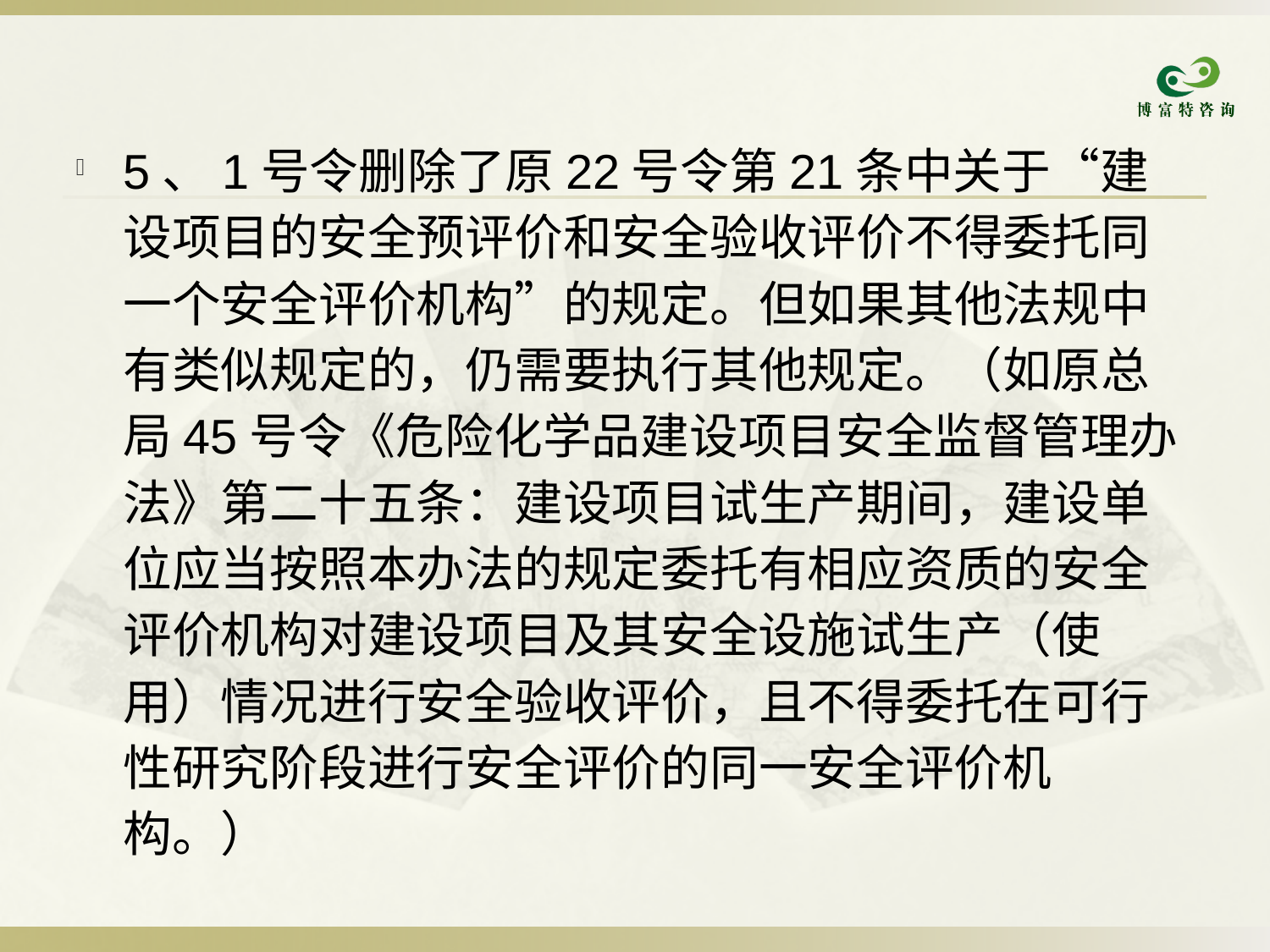

5、1号令删除了原22号令第21条中关于“建设项目的安全预评价和安全验收评价不得委托同一个安全评价机构”的规定。但如果其他法规中有类似规定的，仍需要执行其他规定。（如原总局45号令《危险化学品建设项目安全监督管理办法》第二十五条：建设项目试生产期间，建设单位应当按照本办法的规定委托有相应资质的安全评价机构对建设项目及其安全设施试生产（使用）情况进行安全验收评价，且不得委托在可行性研究阶段进行安全评价的同一安全评价机构。）